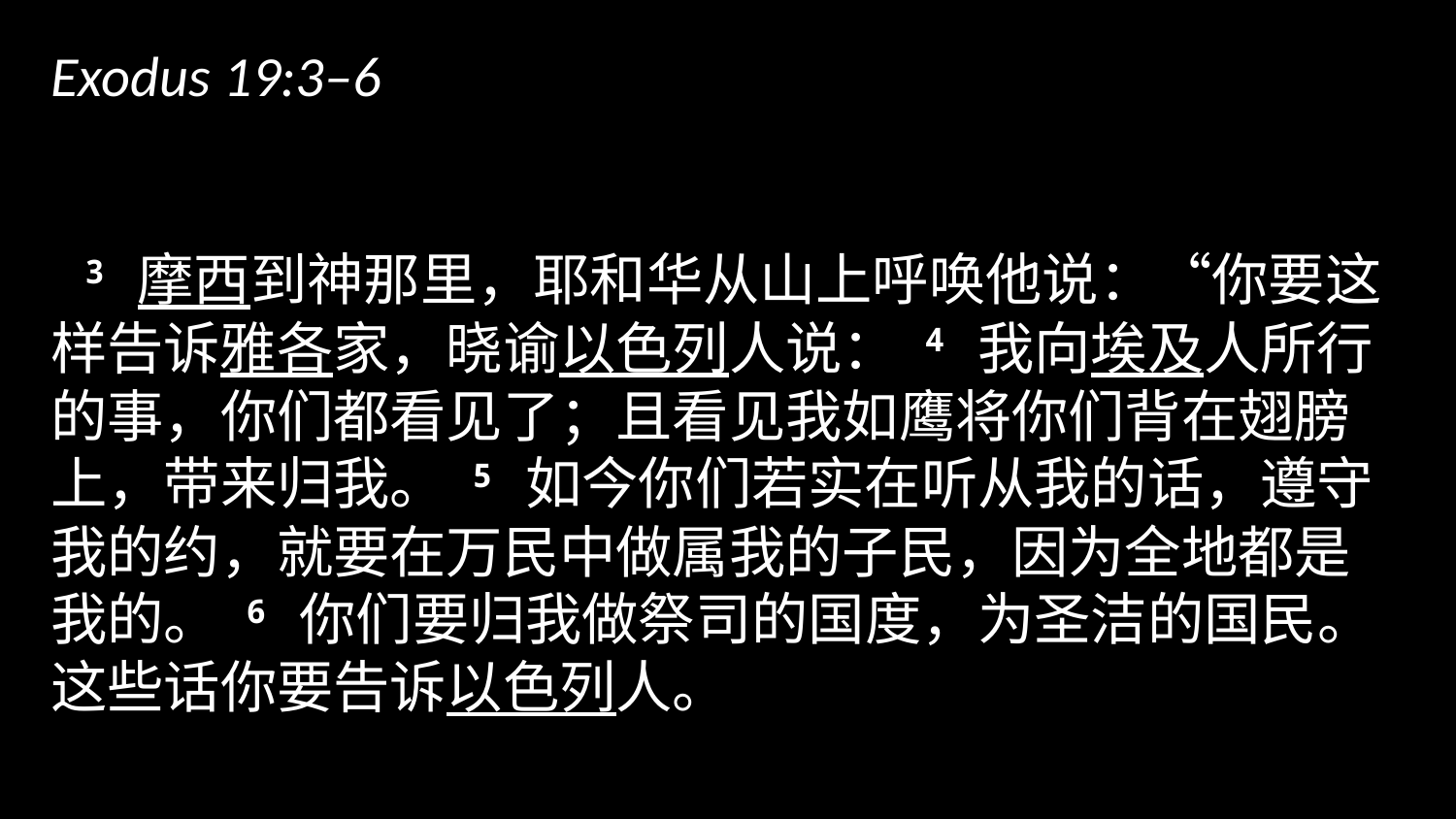

Exodus 19:3–6

 3 摩西到神那里，耶和华从山上呼唤他说：“你要这样告诉雅各家，晓谕以色列人说： 4 我向埃及人所行的事，你们都看见了；且看见我如鹰将你们背在翅膀上，带来归我。 5 如今你们若实在听从我的话，遵守我的约，就要在万民中做属我的子民，因为全地都是我的。 6 你们要归我做祭司的国度，为圣洁的国民。这些话你要告诉以色列人。